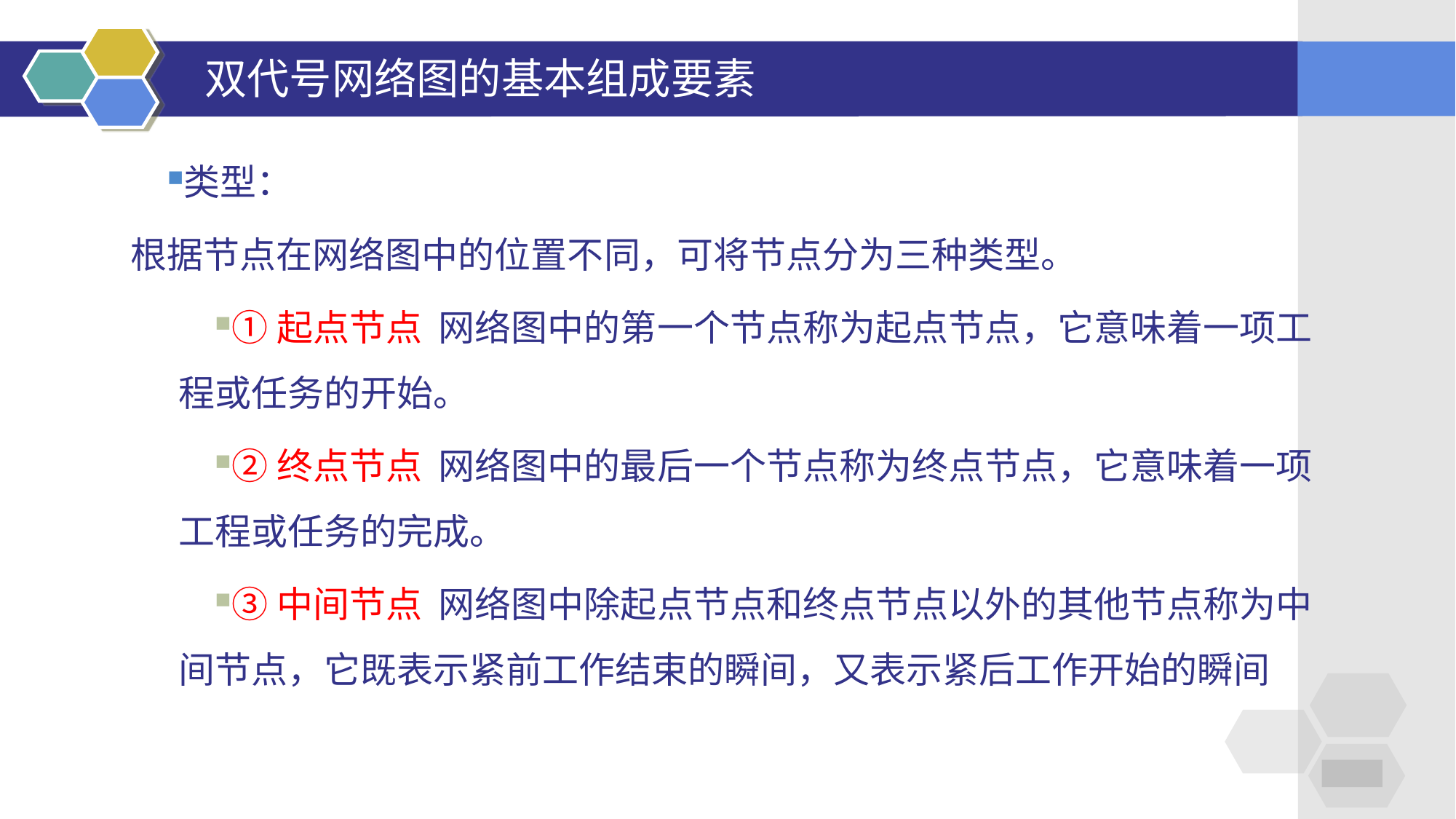

# 双代号网络图的基本组成要素
类型：
根据节点在网络图中的位置不同，可将节点分为三种类型。
①起点节点  网络图中的第一个节点称为起点节点，它意味着一项工程或任务的开始。
②终点节点  网络图中的最后一个节点称为终点节点，它意味着一项工程或任务的完成。
③中间节点  网络图中除起点节点和终点节点以外的其他节点称为中间节点，它既表示紧前工作结束的瞬间，又表示紧后工作开始的瞬间

7